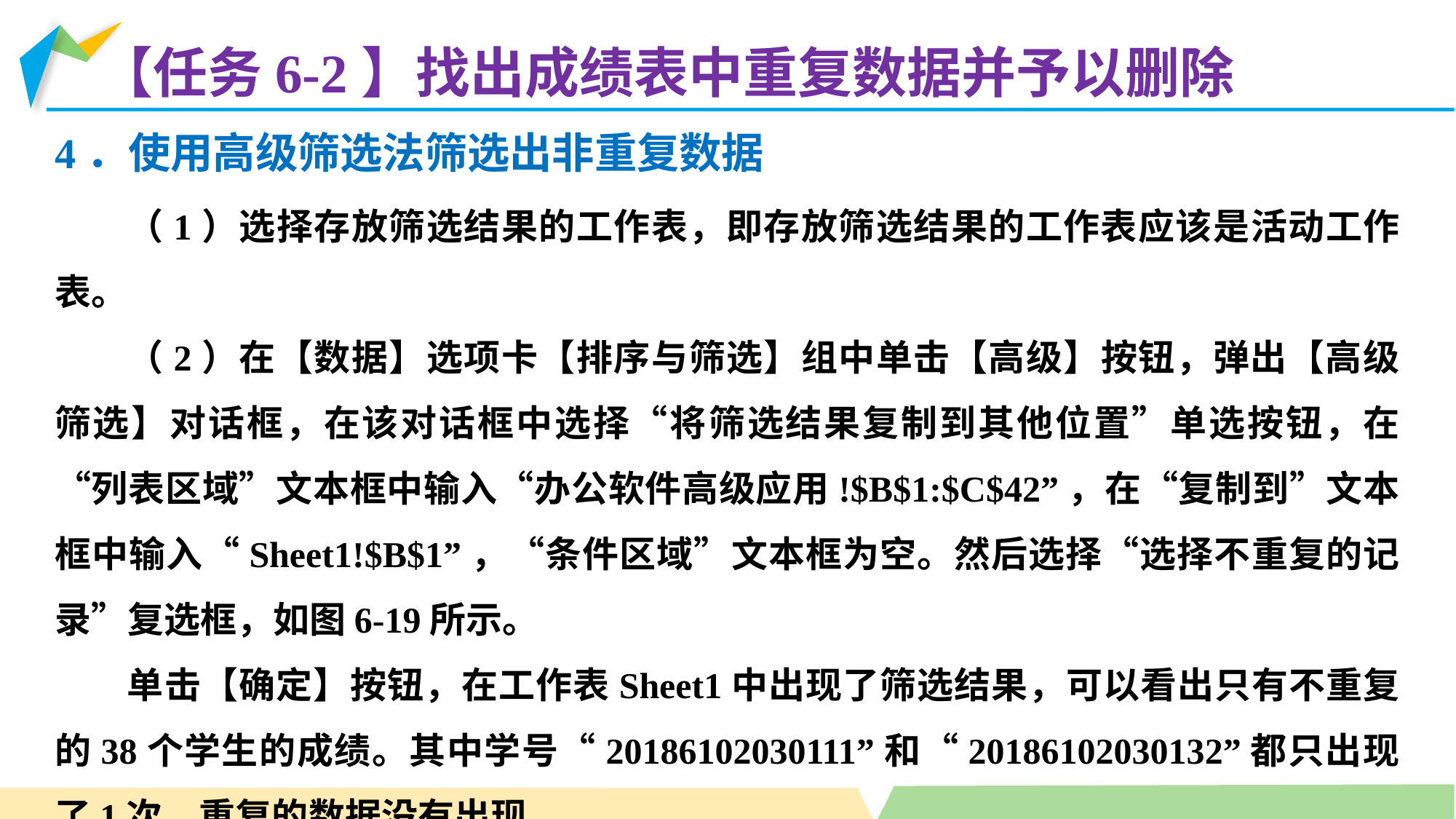

【任务6-2】找出成绩表中重复数据并予以删除
4．使用高级筛选法筛选出非重复数据
（1）选择存放筛选结果的工作表，即存放筛选结果的工作表应该是活动工作表。
（2）在【数据】选项卡【排序与筛选】组中单击【高级】按钮，弹出【高级筛选】对话框，在该对话框中选择“将筛选结果复制到其他位置”单选按钮，在“列表区域”文本框中输入“办公软件高级应用!$B$1:$C$42”，在“复制到”文本框中输入“Sheet1!$B$1”，“条件区域”文本框为空。然后选择“选择不重复的记录”复选框，如图6-19所示。
单击【确定】按钮，在工作表Sheet1中出现了筛选结果，可以看出只有不重复的38个学生的成绩。其中学号“20186102030111”和“20186102030132”都只出现了1次，重复的数据没有出现。